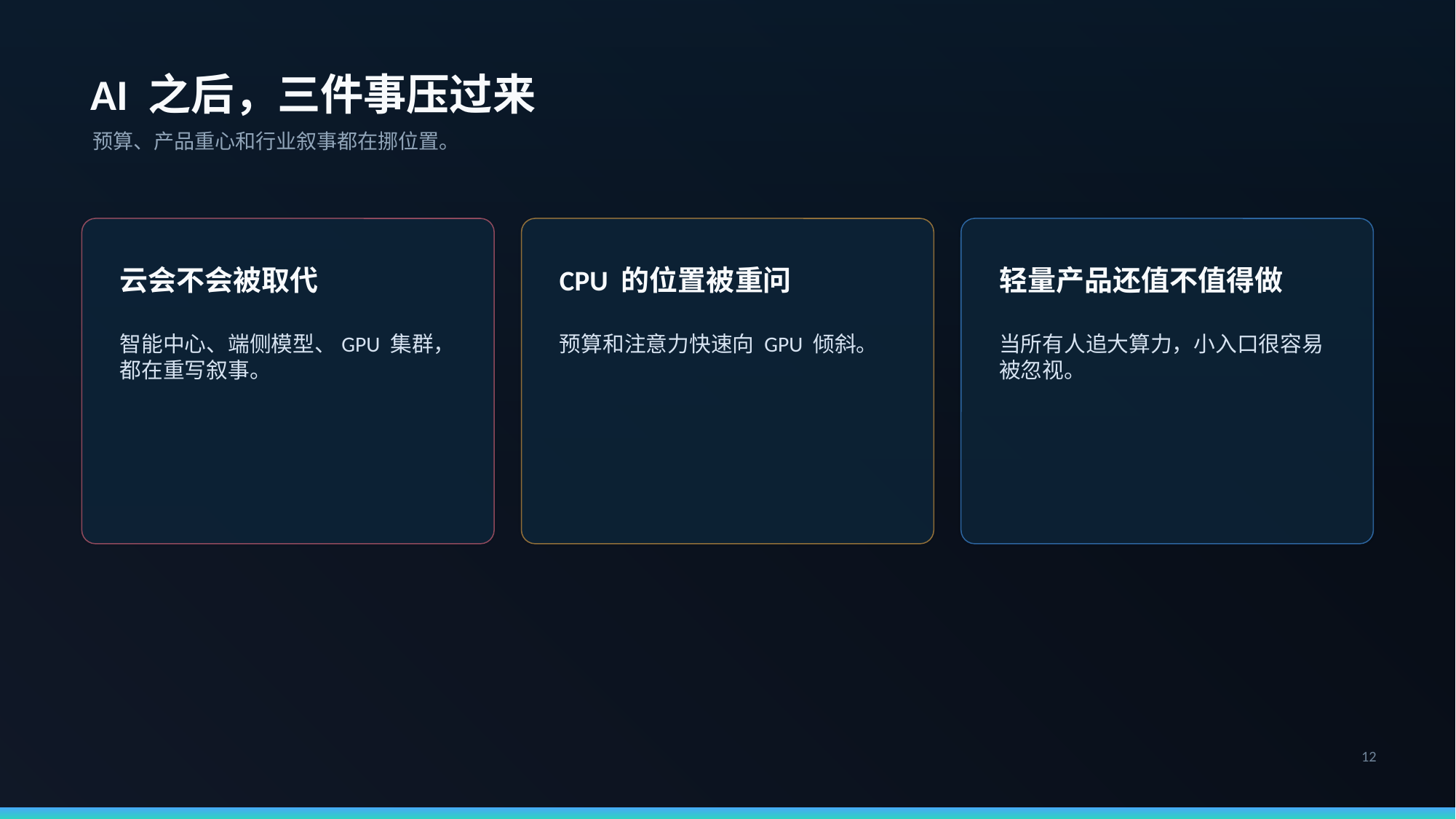

AI 之后，三件事压过来
预算、产品重心和行业叙事都在挪位置。

云会不会被取代
CPU 的位置被重问
轻量产品还值不值得做
智能中心、端侧模型、GPU 集群，都在重写叙事。
预算和注意力快速向 GPU 倾斜。
当所有人追大算力，小入口很容易被忽视。
12